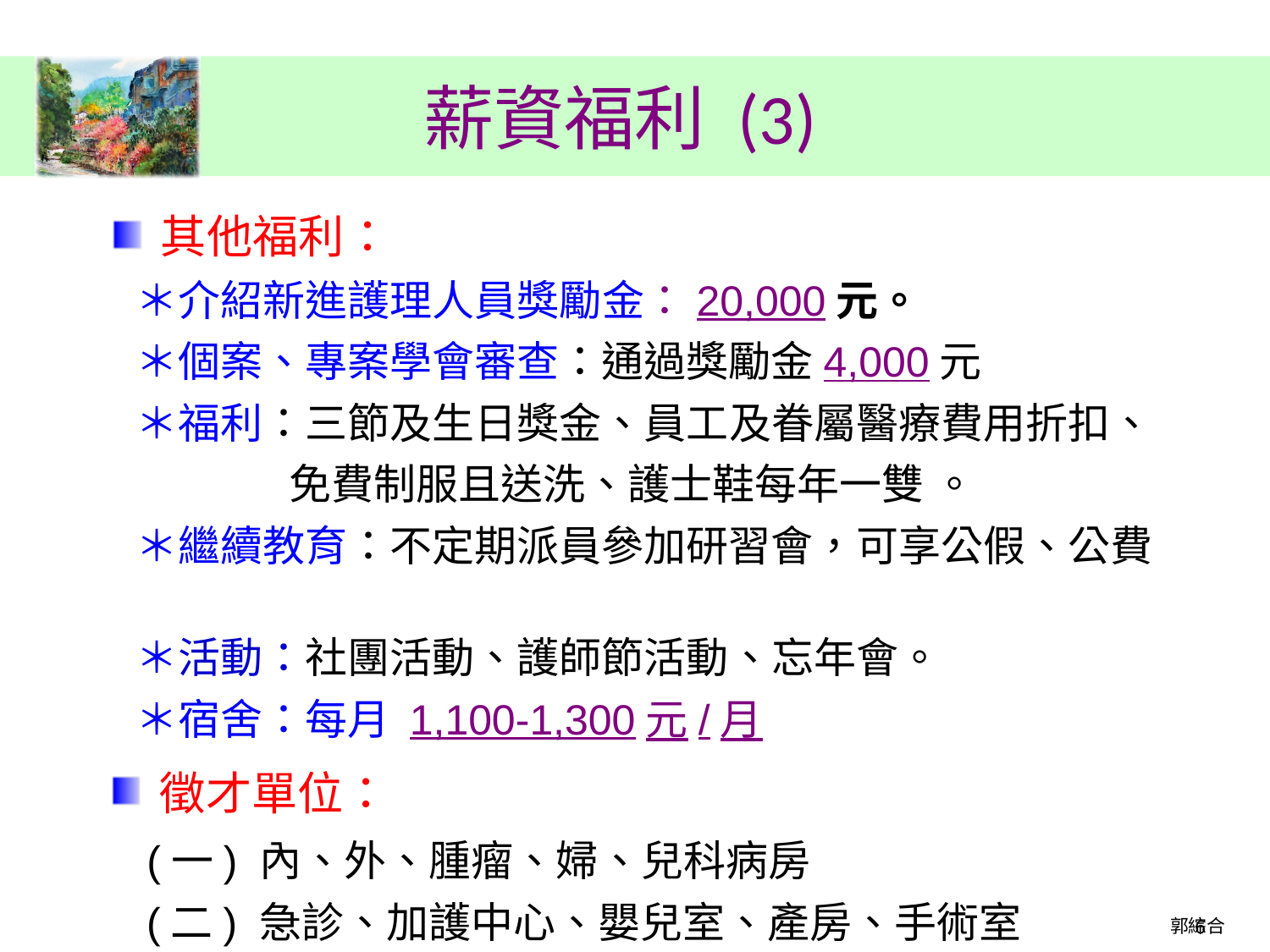

# 薪資福利 (3)
其他福利：
＊介紹新進護理人員獎勵金：20,000元。
＊個案、專案學會審查：通過獎勵金4,000元
＊福利：三節及生日獎金、員工及眷屬醫療費用折扣、
               免費制服且送洗、護士鞋每年一雙 。
＊繼續教育：不定期派員參加研習會，可享公假、公費
＊活動：社團活動、護師節活動、忘年會。
＊宿舍：每月 1,100-1,300元/月
徵才單位：
   (一) 內、外、腫瘤、婦、兒科病房
   (二) 急診、加護中心、嬰兒室、產房、手術室